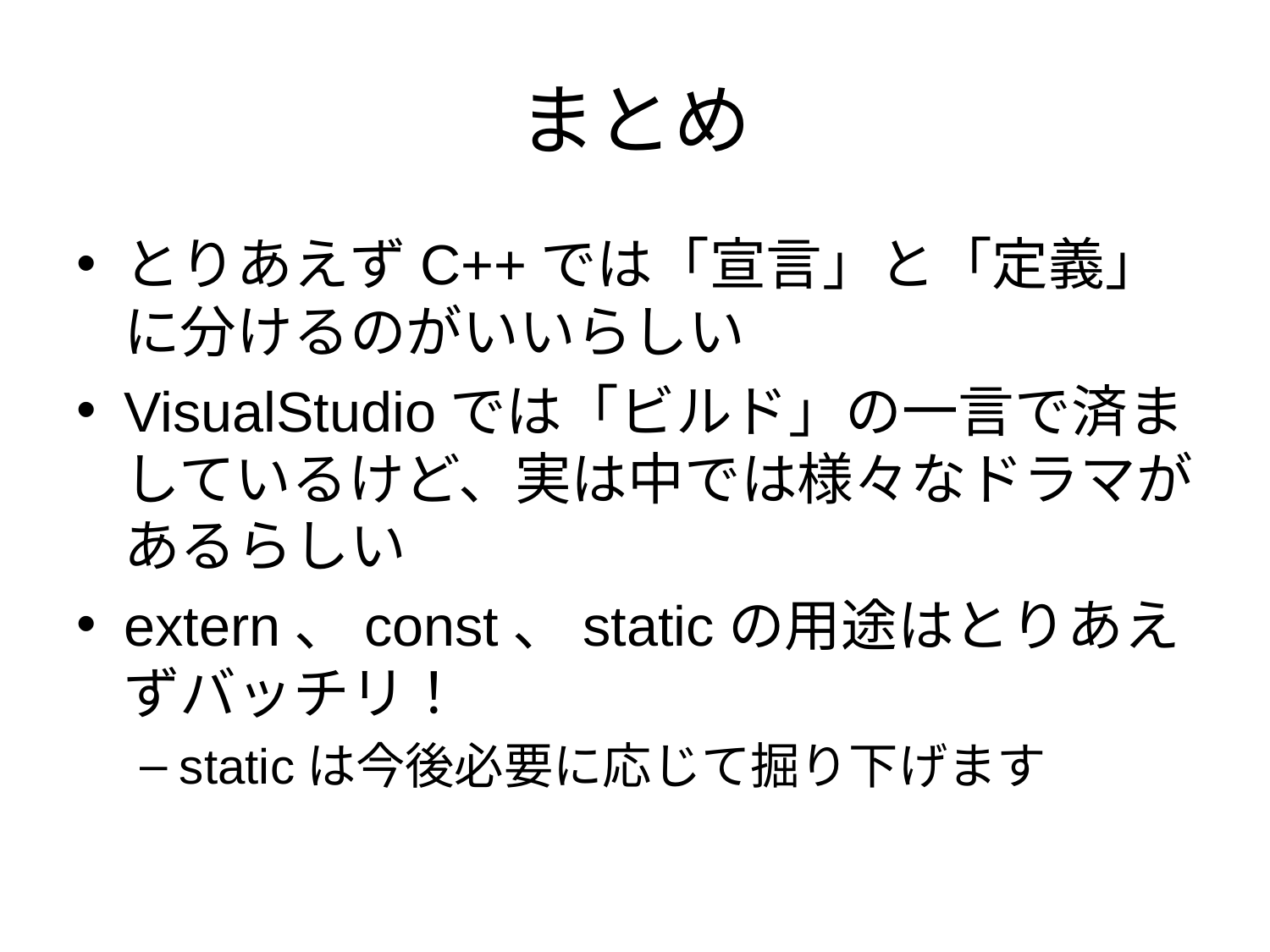

# まとめ
とりあえずC++では「宣言」と「定義」に分けるのがいいらしい
VisualStudioでは「ビルド」の一言で済ましているけど、実は中では様々なドラマがあるらしい
extern、const、staticの用途はとりあえずバッチリ！
staticは今後必要に応じて掘り下げます